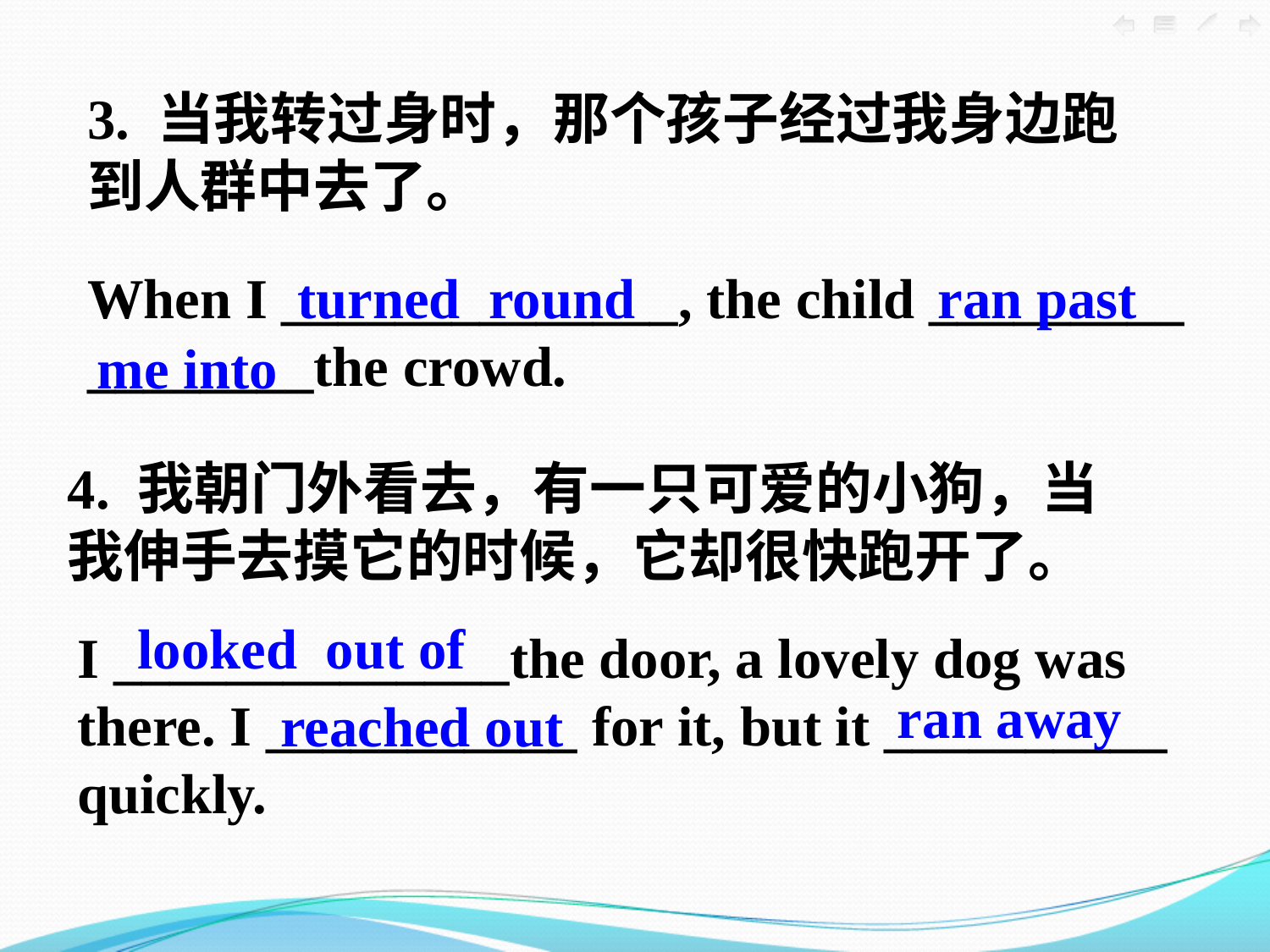

3. 当我转过身时，那个孩子经过我身边跑到人群中去了。
When I ______________, the child _________
________the crowd.
turned  round
ran past
me into
4. 我朝门外看去，有一只可爱的小狗，当我伸手去摸它的时候，它却很快跑开了。
looked  out of
I ______________the door, a lovely dog was there. I ___________ for it, but it __________ quickly.
ran away
reached out